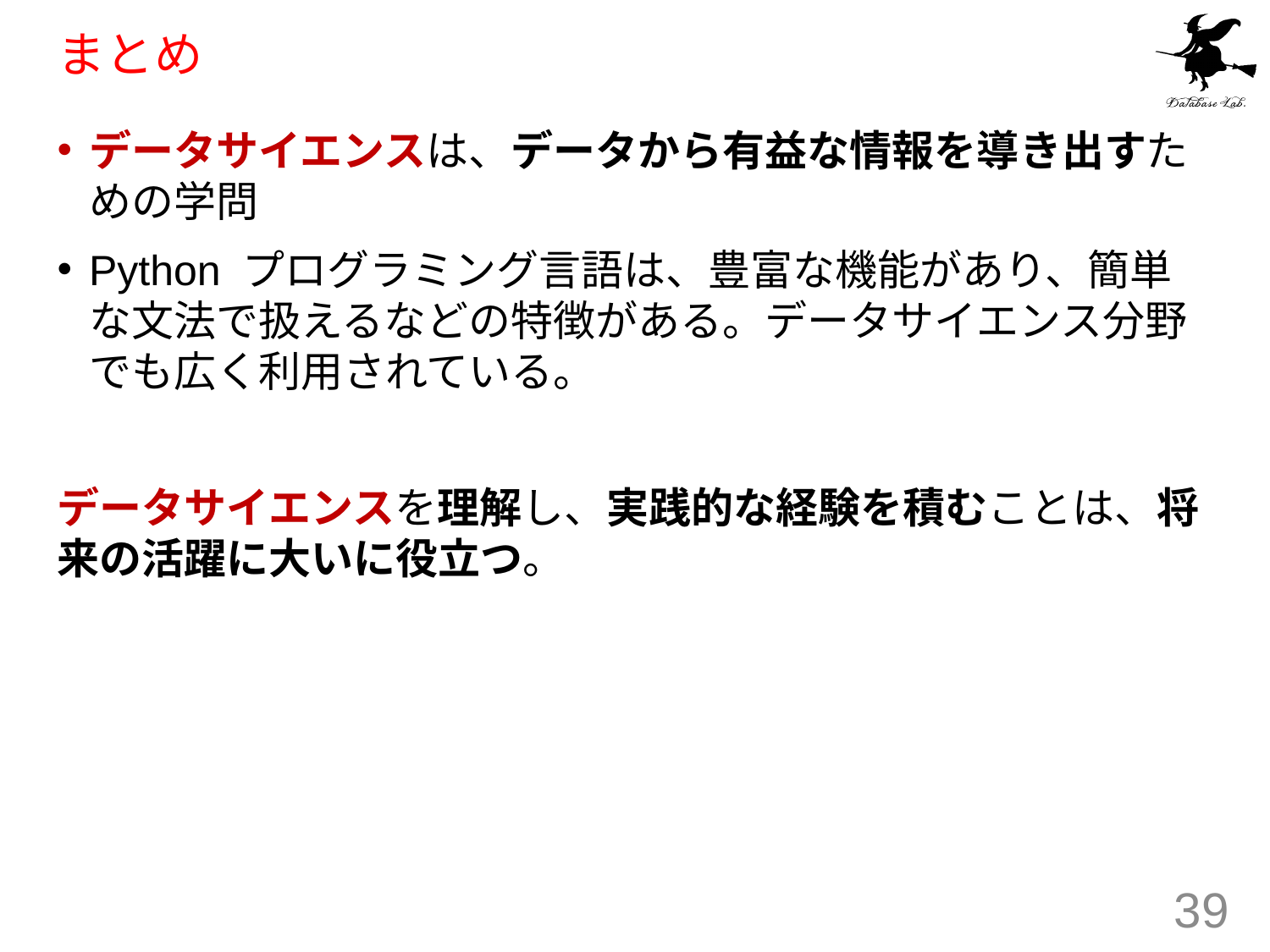

# まとめ
データサイエンスは、データから有益な情報を導き出すための学問
Python プログラミング言語は、豊富な機能があり、簡単な文法で扱えるなどの特徴がある。データサイエンス分野でも広く利用されている。

データサイエンスを理解し、実践的な経験を積むことは、将来の活躍に大いに役立つ。
39